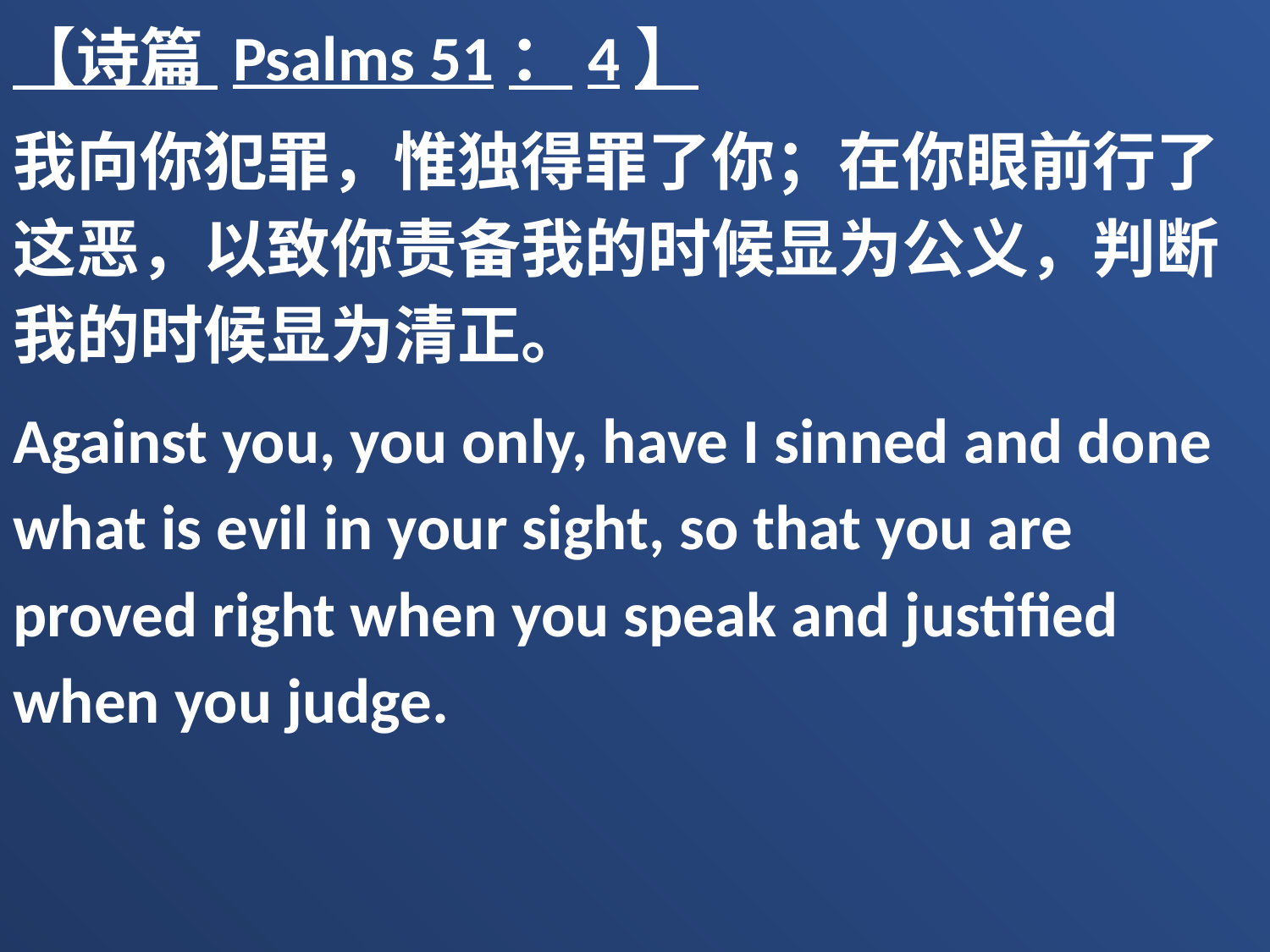

【诗篇 Psalms 51：4】
我向你犯罪，惟独得罪了你；在你眼前行了这恶，以致你责备我的时候显为公义，判断我的时候显为清正。
Against you, you only, have I sinned and done what is evil in your sight, so that you are proved right when you speak and justified when you judge.